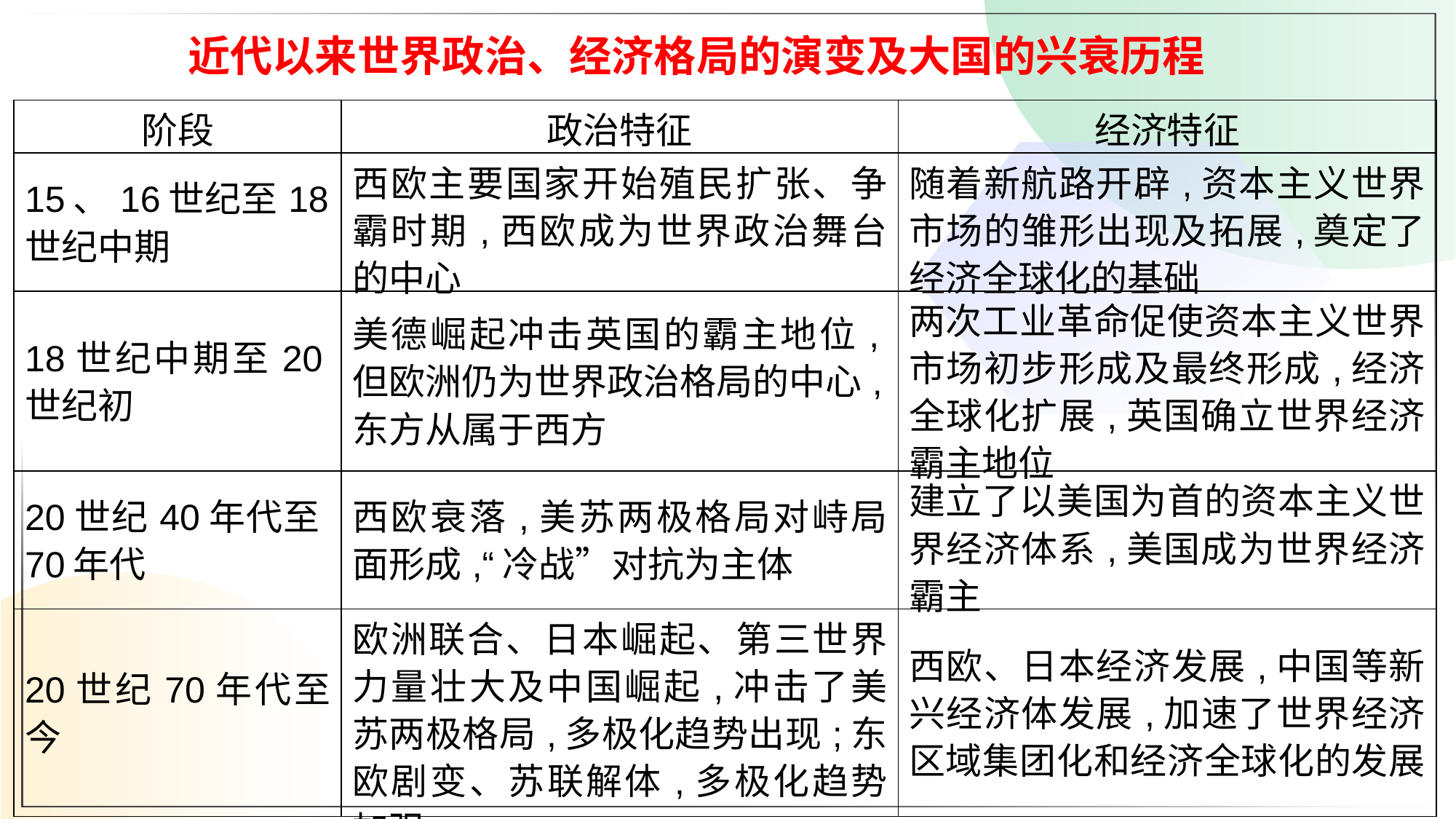

近代以来世界政治、经济格局的演变及大国的兴衰历程
| 阶段 | 政治特征 | 经济特征 |
| --- | --- | --- |
| 15、16世纪至18世纪中期 | 西欧主要国家开始殖民扩张、争霸时期,西欧成为世界政治舞台的中心 | 随着新航路开辟,资本主义世界市场的雏形出现及拓展,奠定了经济全球化的基础 |
| 18世纪中期至20世纪初 | 美德崛起冲击英国的霸主地位,但欧洲仍为世界政治格局的中心,东方从属于西方 | 两次工业革命促使资本主义世界市场初步形成及最终形成,经济全球化扩展,英国确立世界经济霸主地位 |
| 20世纪40年代至70年代 | 西欧衰落,美苏两极格局对峙局面形成,“冷战”对抗为主体 | 建立了以美国为首的资本主义世界经济体系,美国成为世界经济霸主 |
| 20世纪70年代至今 | 欧洲联合、日本崛起、第三世界力量壮大及中国崛起,冲击了美苏两极格局,多极化趋势出现;东欧剧变、苏联解体,多极化趋势加强 | 西欧、日本经济发展,中国等新兴经济体发展,加速了世界经济区域集团化和经济全球化的发展 |